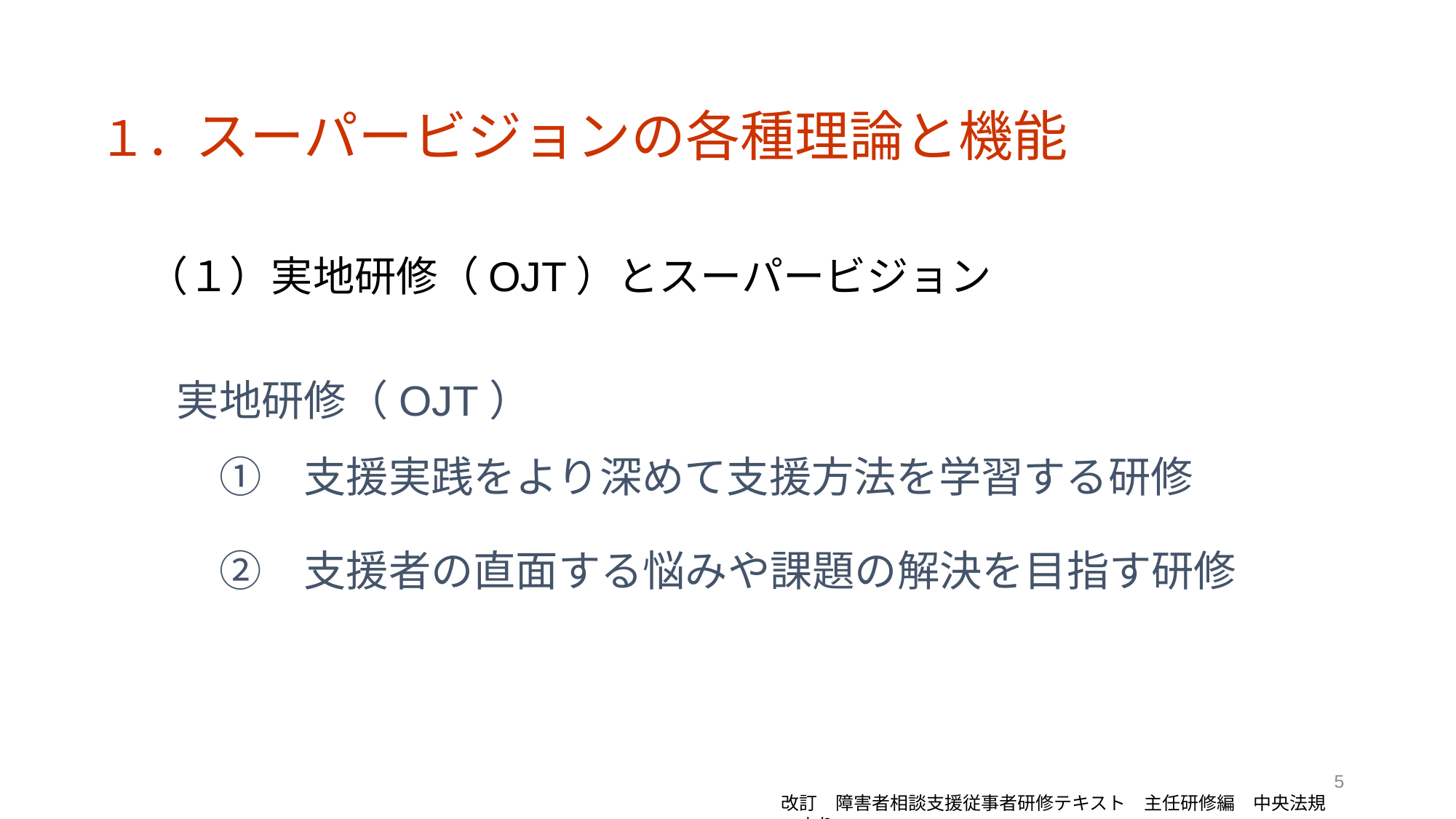

１．スーパービジョンの各種理論と機能
　（１）実地研修（OJT）とスーパービジョン
実地研修（OJT）
　①　支援実践をより深めて支援方法を学習する研修
　②　支援者の直面する悩みや課題の解決を目指す研修
5
改訂　障害者相談支援従事者研修テキスト　主任研修編　中央法規　より